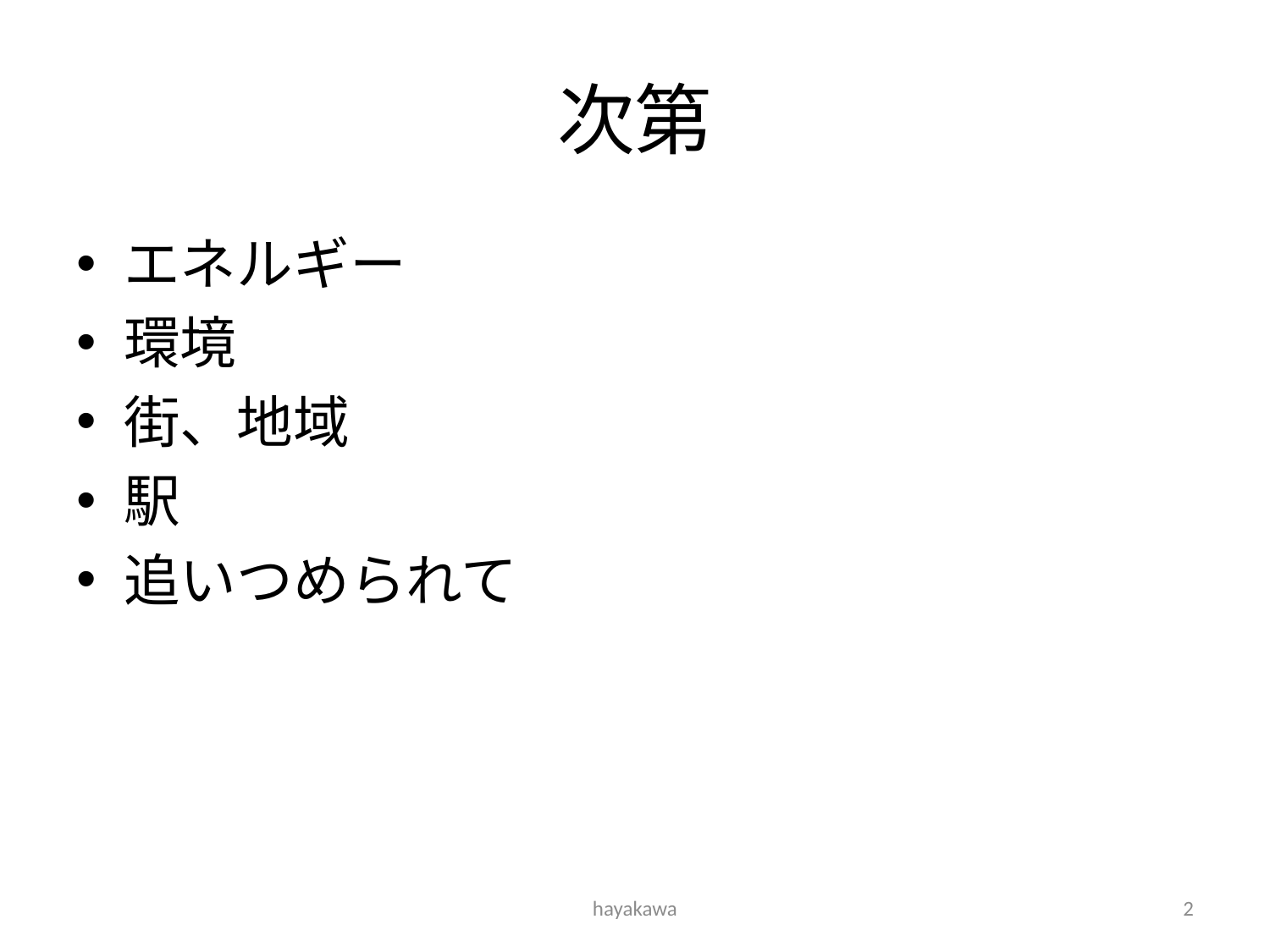

# 次第
エネルギー
環境
街、地域
駅
追いつめられて
hayakawa
2